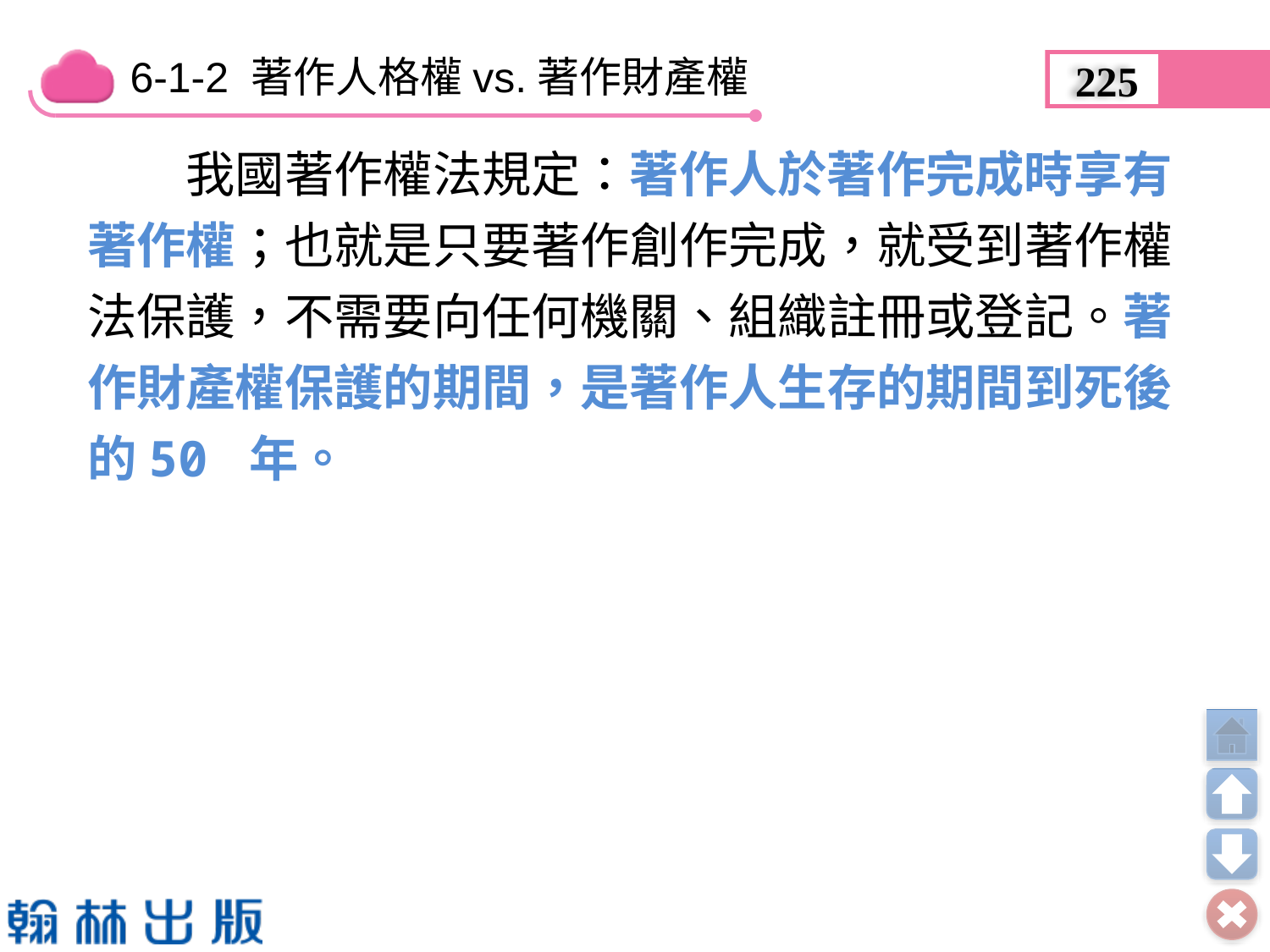

225
　　我國著作權法規定：著作人於著作完成時享有著作權；也就是只要著作創作完成，就受到著作權法保護，不需要向任何機關、組織註冊或登記。著作財產權保護的期間，是著作人生存的期間到死後的50 年。